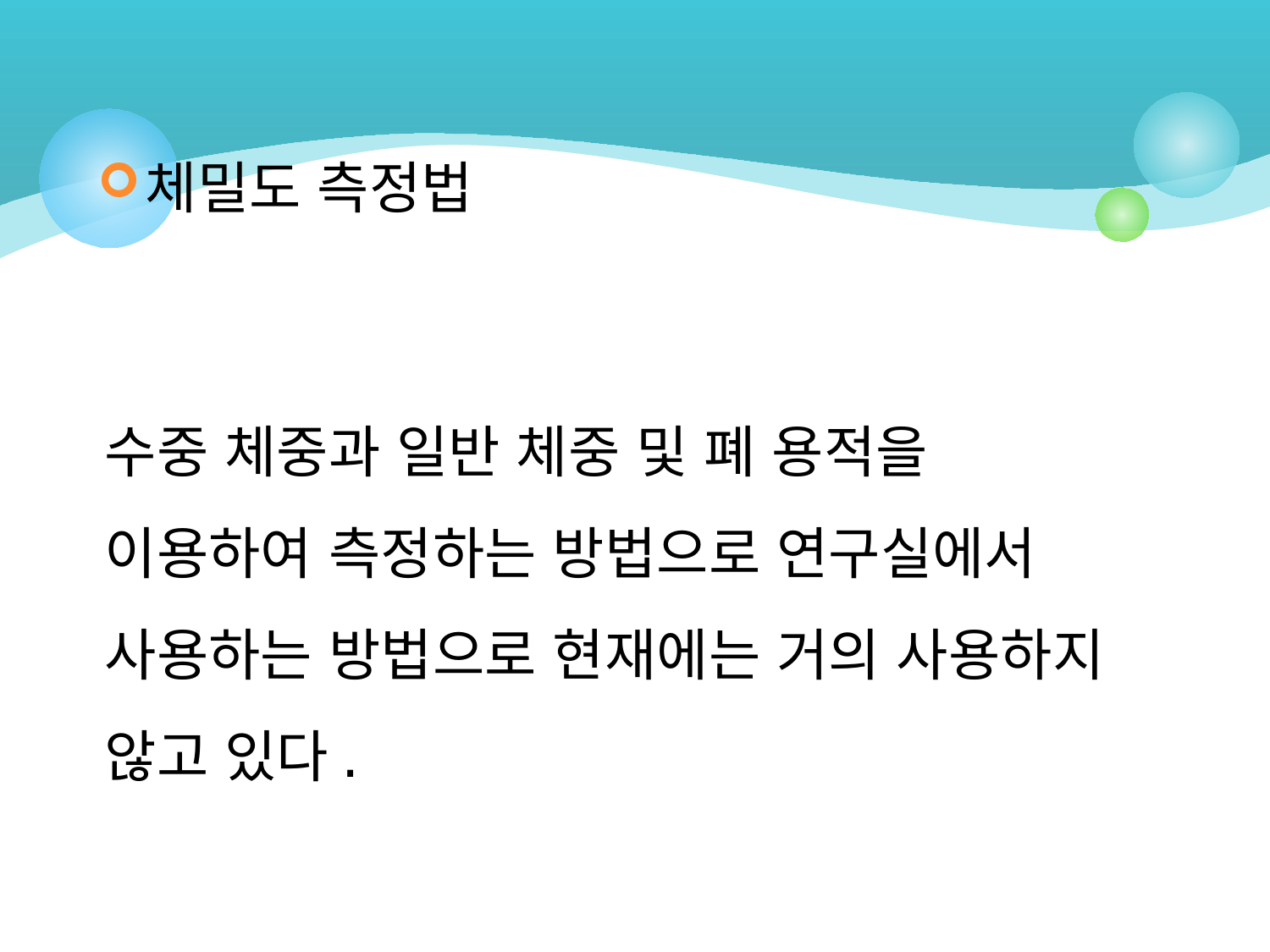

체밀도 측정법
수중 체중과 일반 체중 및 폐 용적을
이용하여 측정하는 방법으로 연구실에서
사용하는 방법으로 현재에는 거의 사용하지 않고 있다.